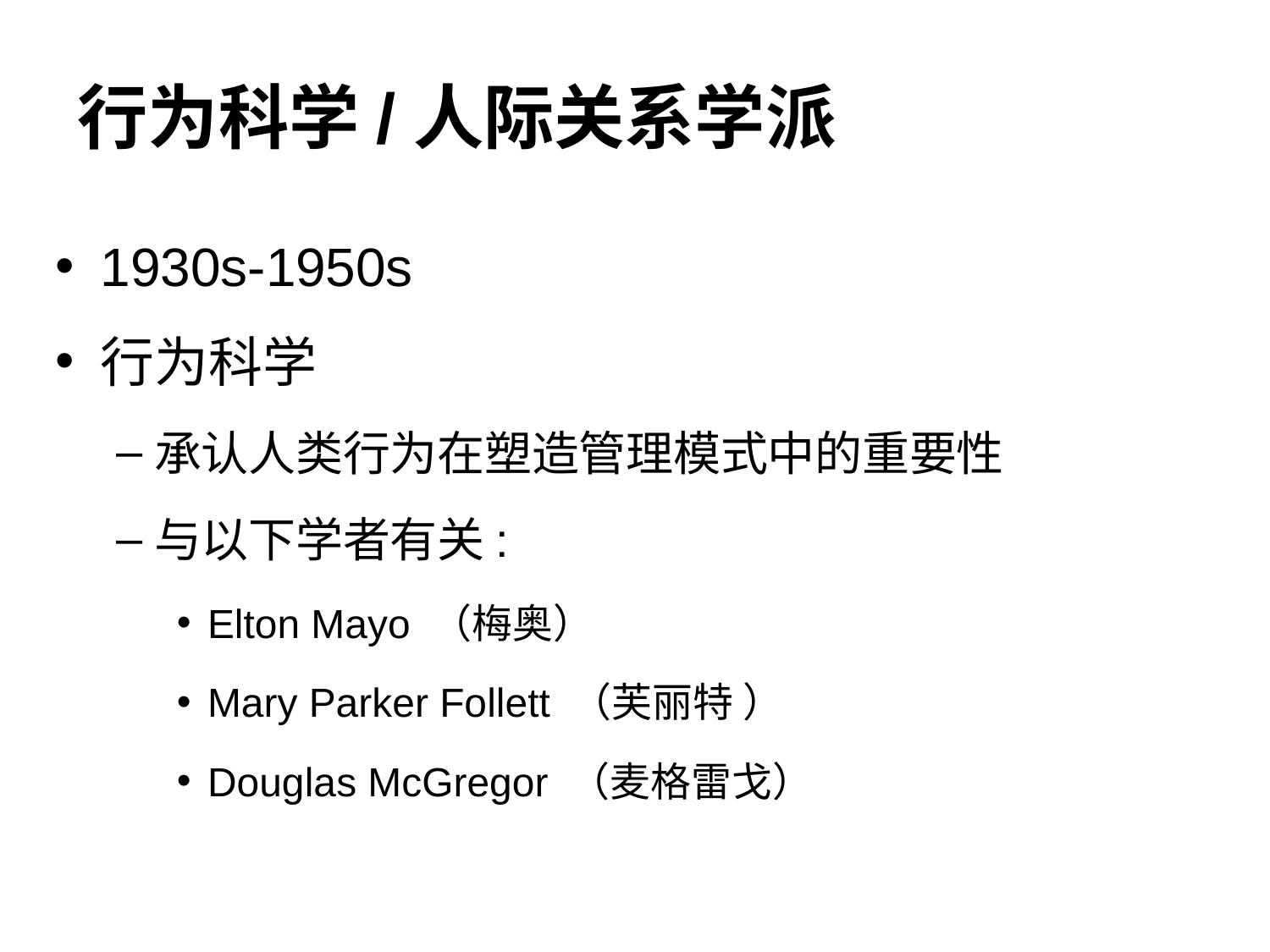

行为科学/人际关系学派
1930s-1950s
行为科学
承认人类行为在塑造管理模式中的重要性
与以下学者有关:
Elton Mayo （梅奥）
Mary Parker Follett （芙丽特 ）
Douglas McGregor （麦格雷戈）